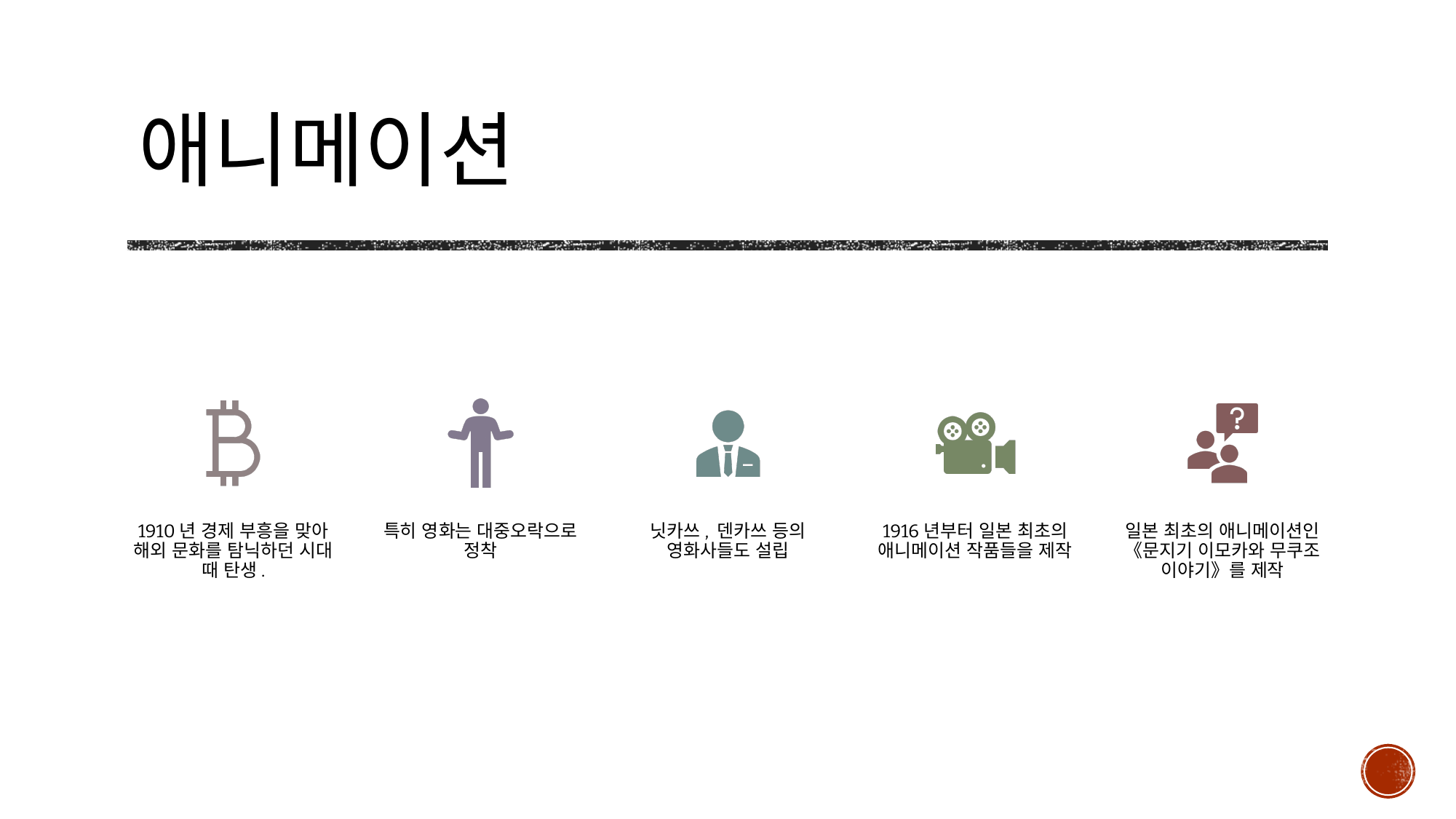

# 애니메이션

1910년 경제 부흥을 맞아 해외 문화를 탐닉하던 시대 때 탄생.
특히 영화는 대중오락으로 정착
닛카쓰, 덴카쓰 등의 영화사들도 설립
1916년부터 일본 최초의 애니메이션 작품들을 제작
일본 최초의 애니메이션인 《문지기 이모카와 무쿠조 이야기》를 제작